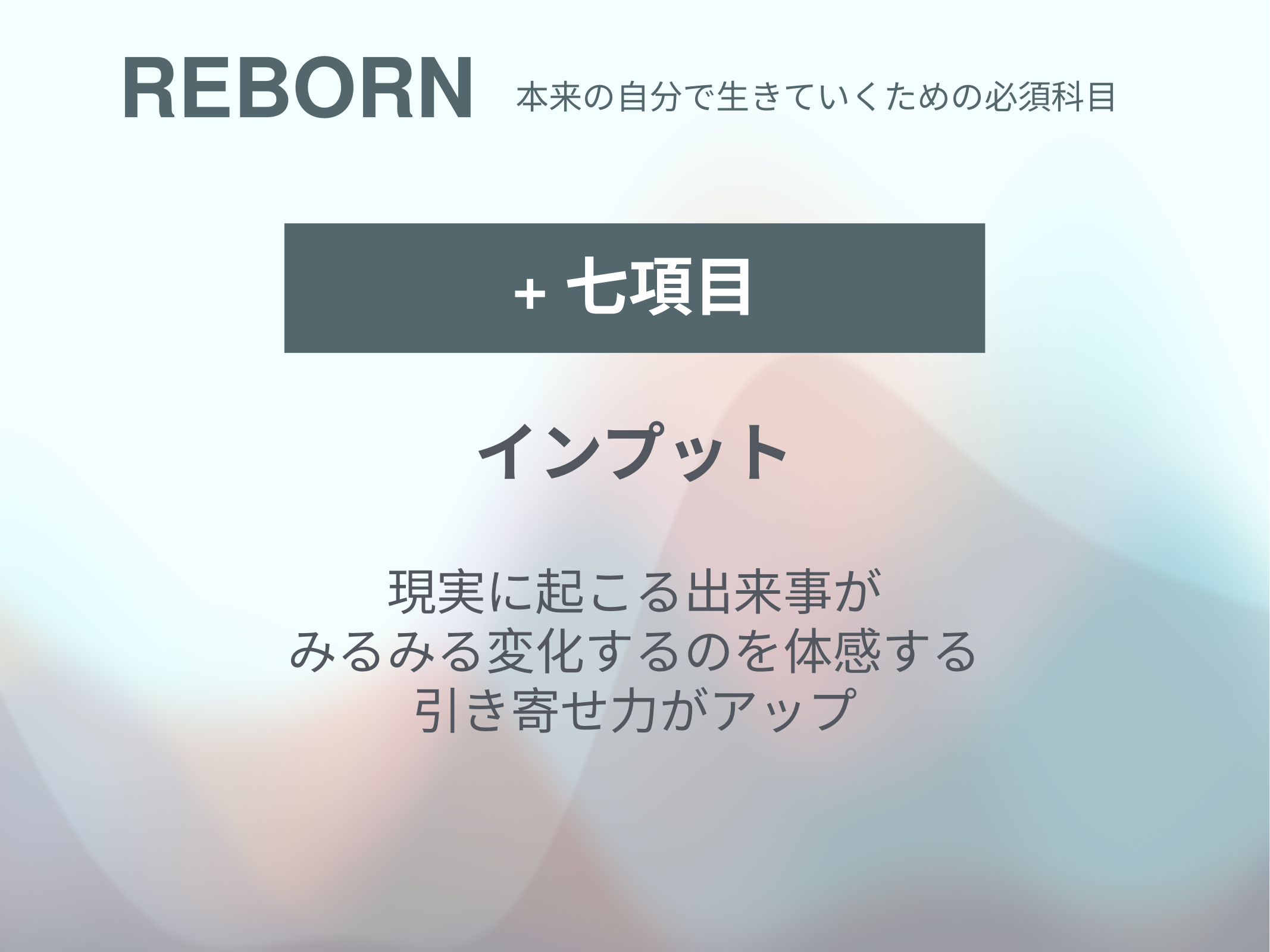

# REBORN
本来の自分で生きていくための必須科目

+七項目
インプット
現実に起こる出来事が
みるみる変化するのを体感する
引き寄せ力がアップ